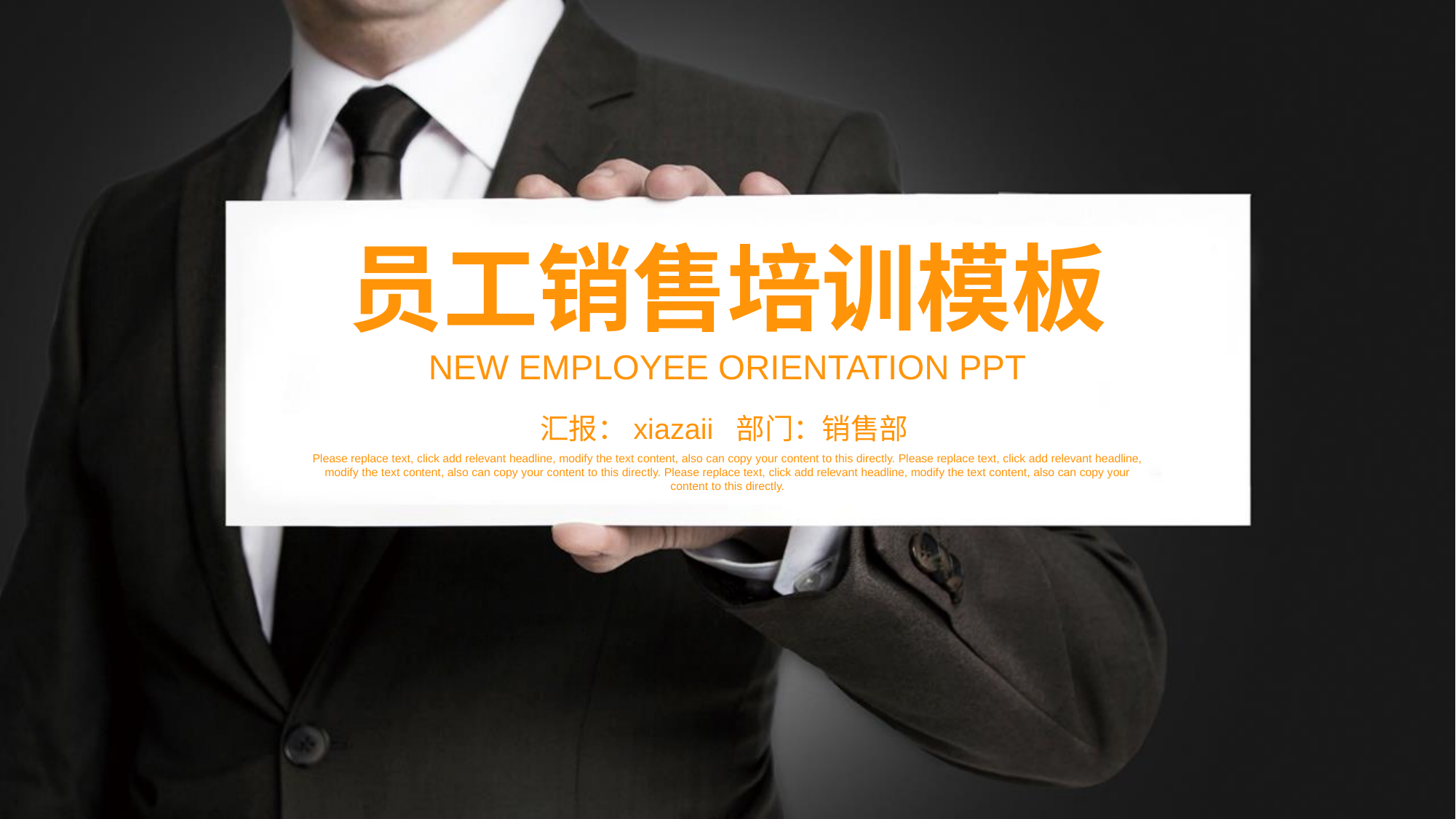

员工销售培训模板
NEW EMPLOYEE ORIENTATION PPT
汇报：xiazaii  部门：销售部
Please replace text, click add relevant headline, modify the text content, also can copy your content to this directly. Please replace text, click add relevant headline, modify the text content, also can copy your content to this directly. Please replace text, click add relevant headline, modify the text content, also can copy your content to this directly.